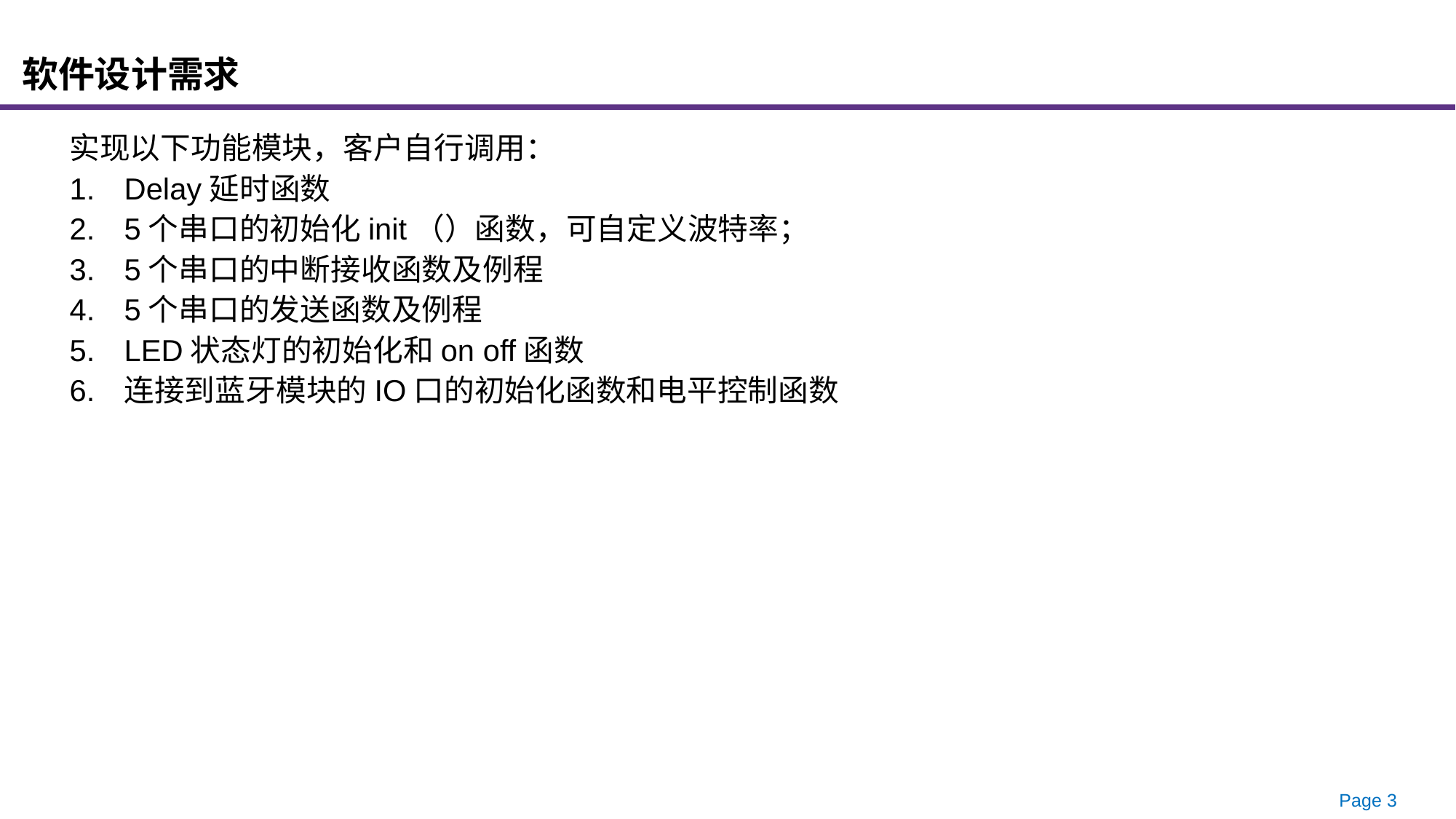

# 软件设计需求
实现以下功能模块，客户自行调用：
Delay延时函数
5个串口的初始化init（）函数，可自定义波特率；
5个串口的中断接收函数及例程
5个串口的发送函数及例程
LED状态灯的初始化和on off函数
连接到蓝牙模块的IO口的初始化函数和电平控制函数